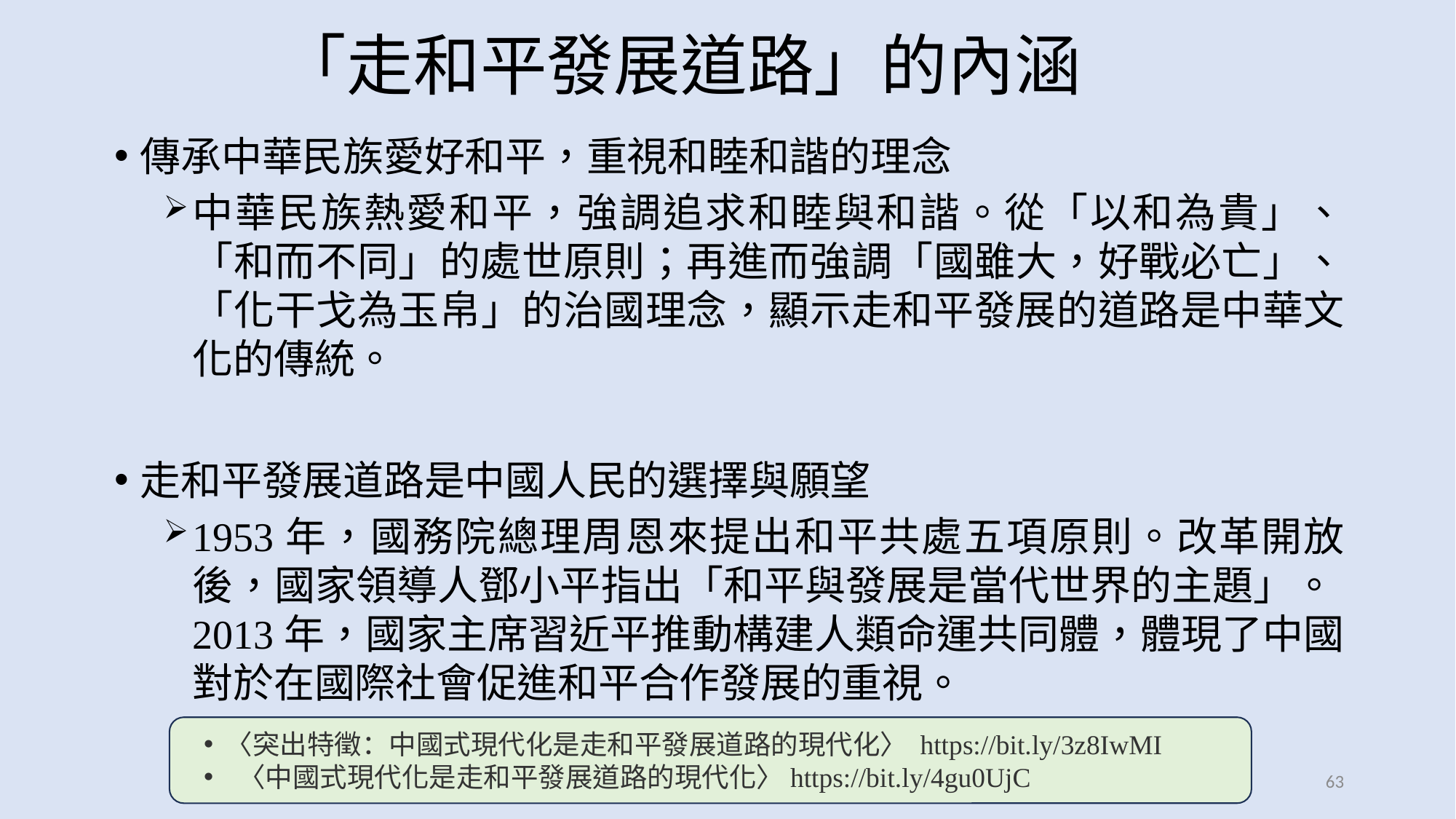

# 「走和平發展道路」的內涵
傳承中華民族愛好和平，重視和睦和諧的理念
中華民族熱愛和平，強調追求和睦與和諧。從「以和為貴」、「和而不同」的處世原則；再進而強調「國雖大，好戰必亡」、「化干戈為玉帛」的治國理念，顯示走和平發展的道路是中華文化的傳統。

走和平發展道路是中國人民的選擇與願望
1953年，國務院總理周恩來提出和平共處五項原則。改革開放後，國家領導人鄧小平指出「和平與發展是當代世界的主題」。2013年，國家主席習近平推動構建人類命運共同體，體現了中國對於在國際社會促進和平合作發展的重視。

〈突出特徵：中國式現代化是走和平發展道路的現代化〉 https://bit.ly/3z8IwMI
 〈中國式現代化是走和平發展道路的現代化〉https://bit.ly/4gu0UjC
63